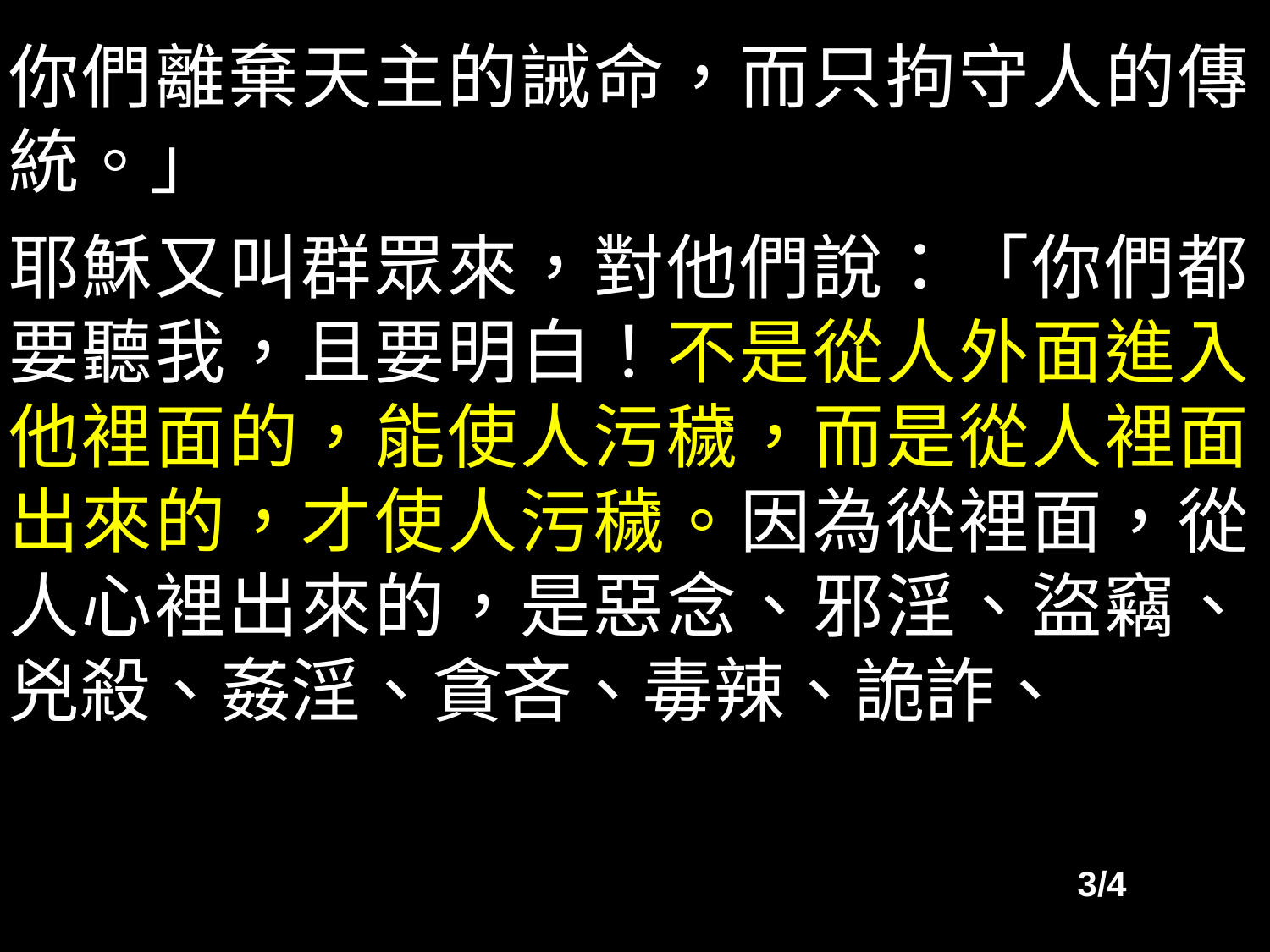

你們離棄天主的誡命，而只拘守人的傳統。」
耶穌又叫群眾來，對他們說：「你們都要聽我，且要明白！不是從人外面進入他裡面的，能使人污穢，而是從人裡面出來的，才使人污穢。因為從裡面，從人心裡出來的，是惡念、邪淫、盜竊、兇殺、姦淫、貪吝、毒辣、詭詐、
3/4